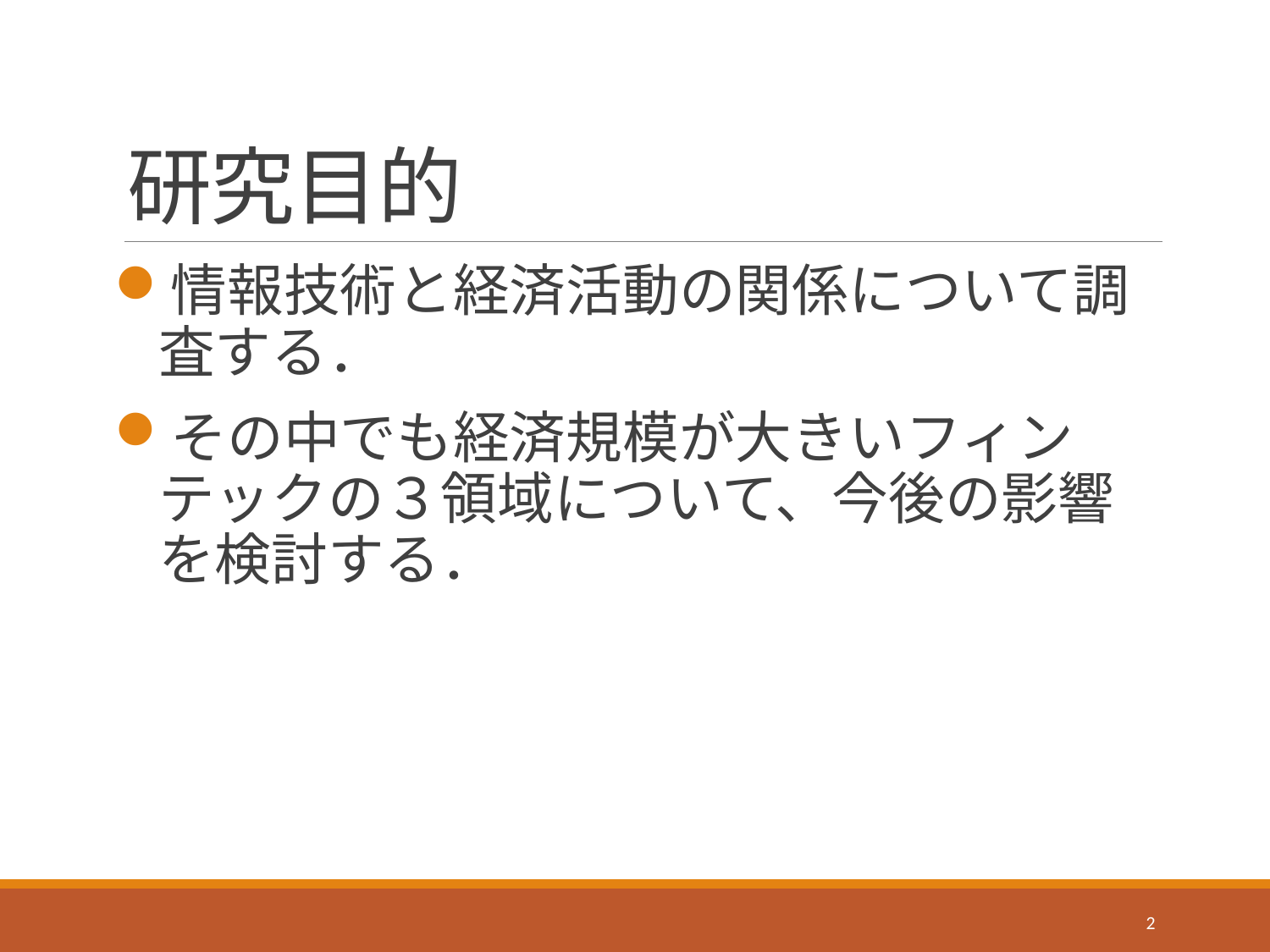

# 研究目的
情報技術と経済活動の関係について調査する．
その中でも経済規模が大きいフィンテックの３領域について、今後の影響を検討する．
2